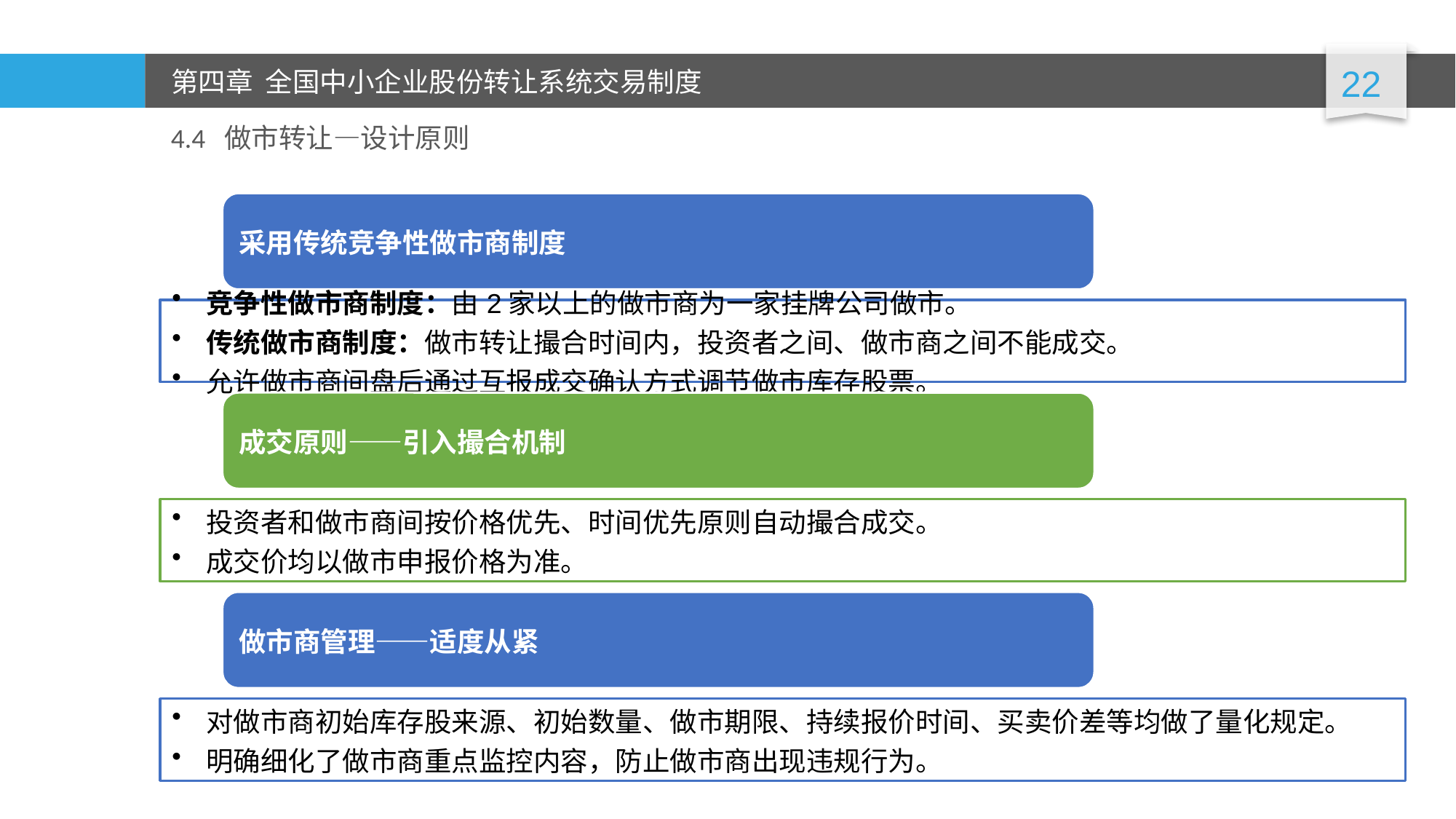

4.4  做市转让—设计原则
采用传统竞争性做市商制度
成交原则——引入撮合机制
投资者和做市商间按价格优先、时间优先原则自动撮合成交。
做市商管理——适度从紧
竞争性做市商制度：由2家以上的做市商为一家挂牌公司做市。
传统做市商制度：做市转让撮合时间内，投资者之间、做市商之间不能成交。
成交价均以做市申报价格为准。
明确细化了做市商重点监控内容，防止做市商出现违规行为。
对做市商初始库存股来源、初始数量、做市期限、持续报价时间、买卖价差等均做了量化规定。
允许做市商间盘后通过互报成交确认方式调节做市库存股票。